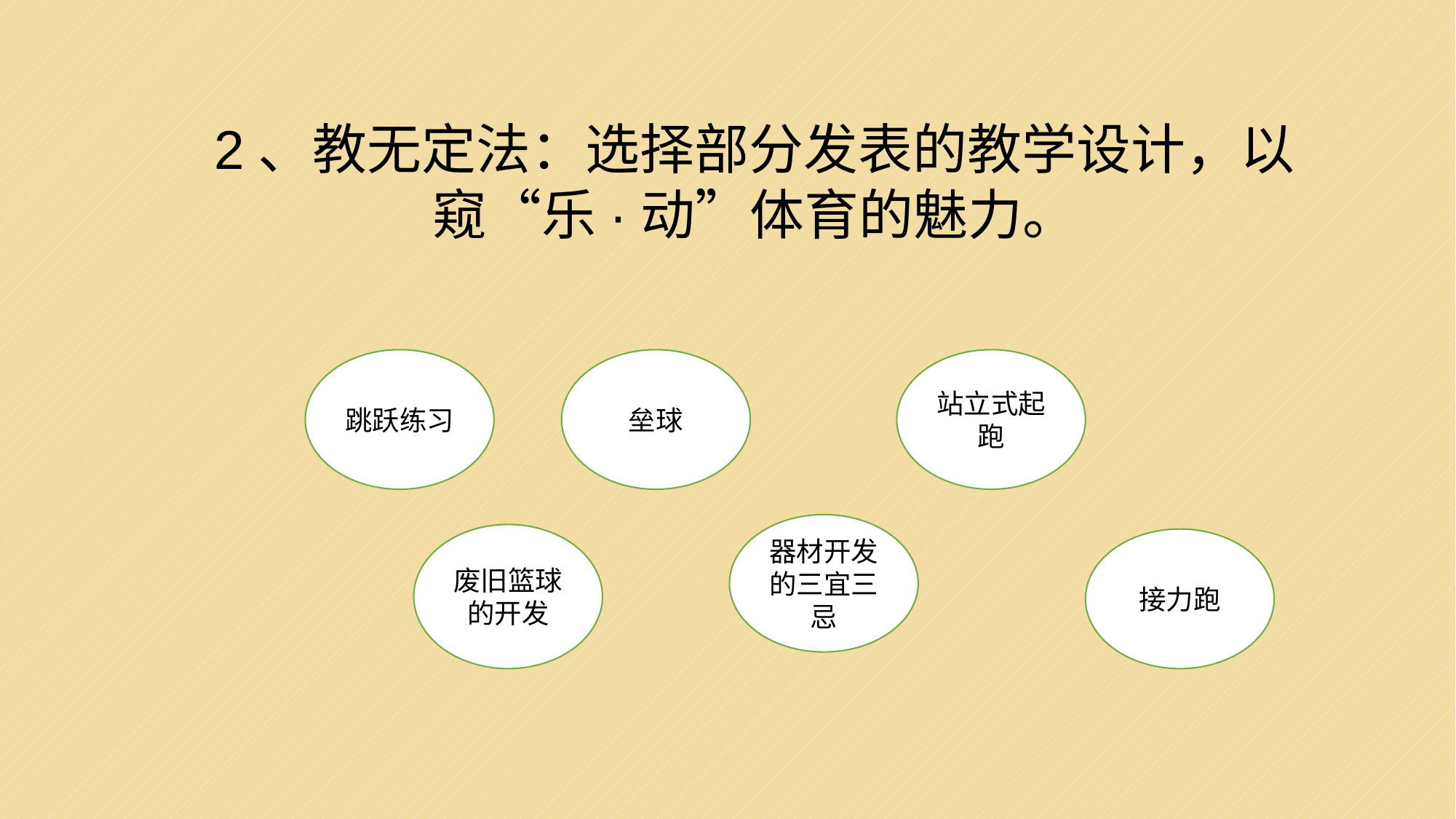

2、教无定法：选择部分发表的教学设计，以窥“乐·动”体育的魅力。
跳跃练习
垒球
站立式起跑
器材开发的三宜三忌
废旧篮球的开发
接力跑